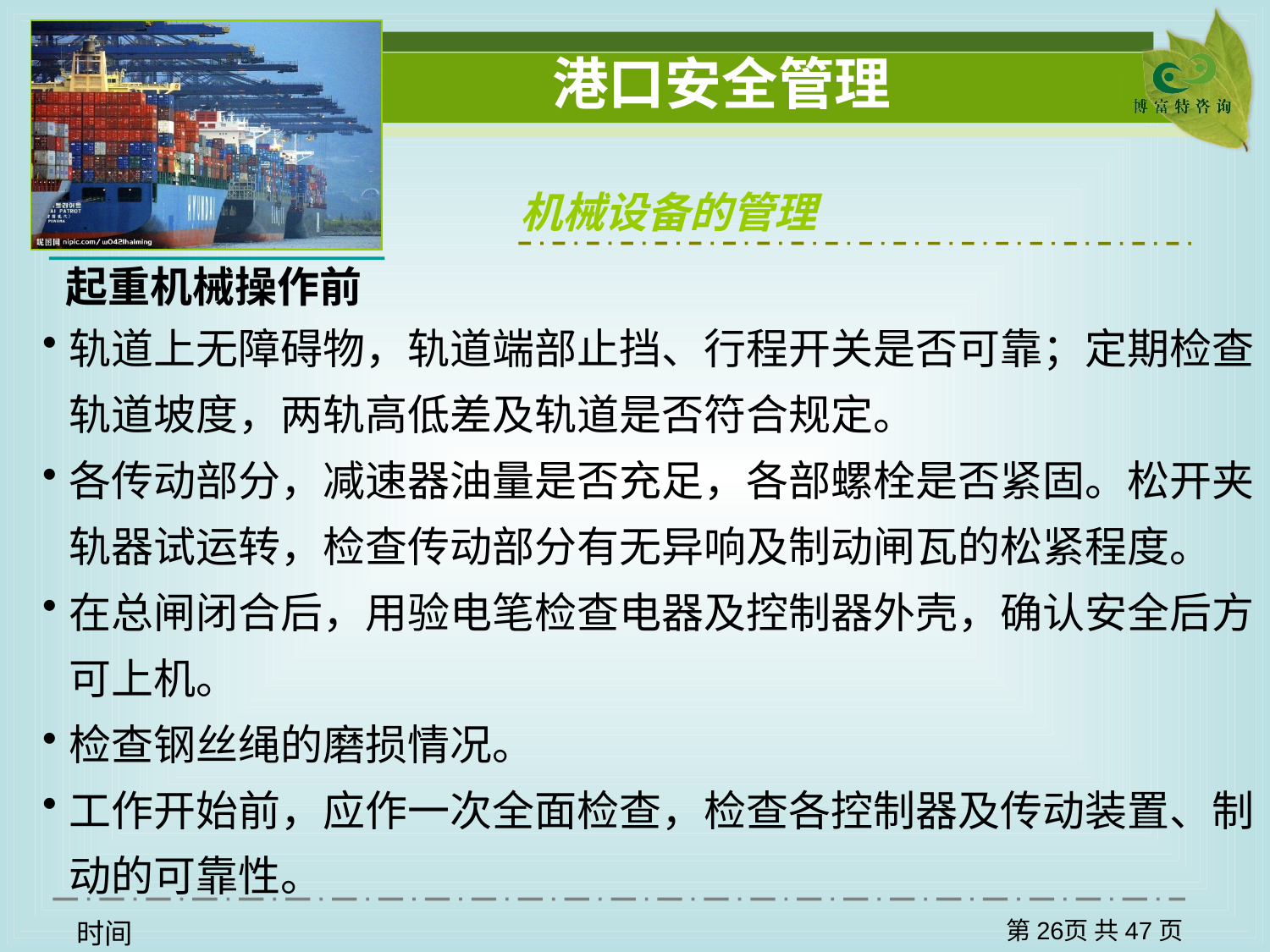

机械设备的管理

起重机械操作前

轨道上无障碍物，轨道端部止挡、行程开关是否可靠；定期检查轨道坡度，两轨高低差及轨道是否符合规定。
各传动部分，减速器油量是否充足，各部螺栓是否紧固。松开夹轨器试运转，检查传动部分有无异响及制动闸瓦的松紧程度。
在总闸闭合后，用验电笔检查电器及控制器外壳，确认安全后方可上机。
检查钢丝绳的磨损情况。
工作开始前，应作一次全面检查，检查各控制器及传动装置、制动的可靠性。
第26页 共47页
时间